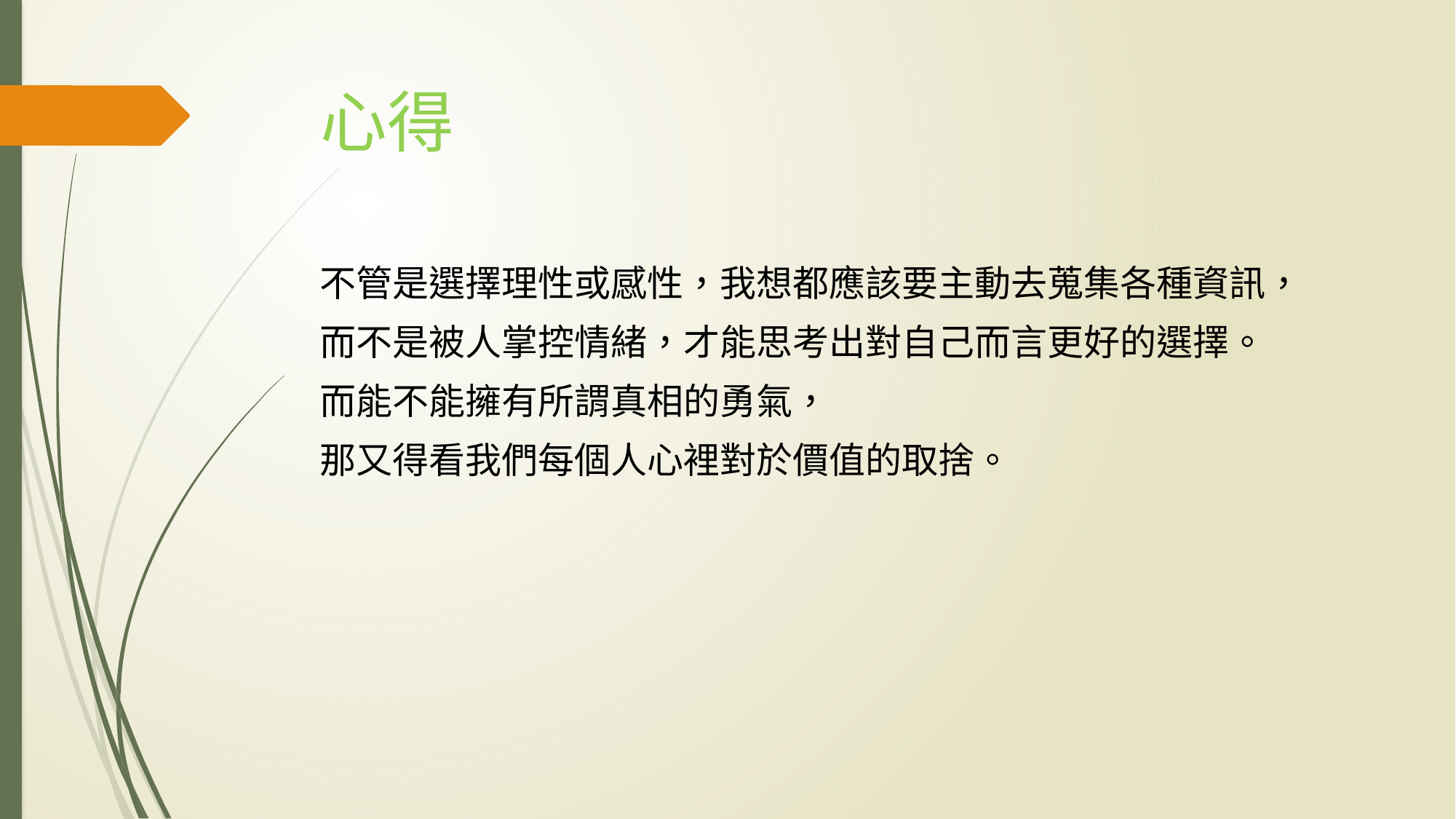

# 心得
不管是選擇理性或感性，我想都應該要主動去蒐集各種資訊，
而不是被人掌控情緒，才能思考出對自己而言更好的選擇。
而能不能擁有所謂真相的勇氣，
那又得看我們每個人心裡對於價值的取捨。